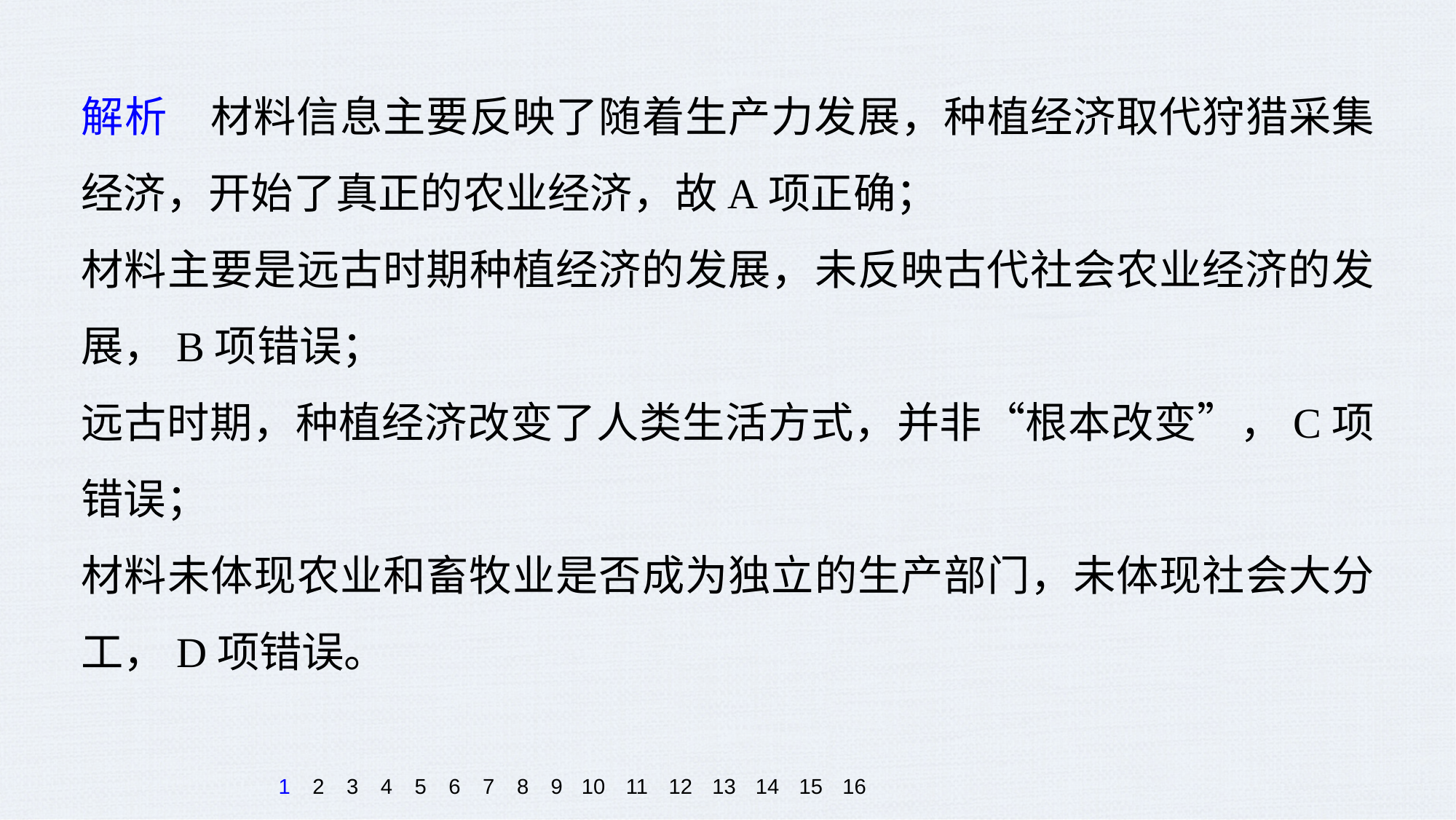

解析　材料信息主要反映了随着生产力发展，种植经济取代狩猎采集经济，开始了真正的农业经济，故A项正确；
材料主要是远古时期种植经济的发展，未反映古代社会农业经济的发展，B项错误；
远古时期，种植经济改变了人类生活方式，并非“根本改变”，C项错误；
材料未体现农业和畜牧业是否成为独立的生产部门，未体现社会大分工，D项错误。
1
2
3
4
5
6
7
8
9
10
11
12
13
14
15
16